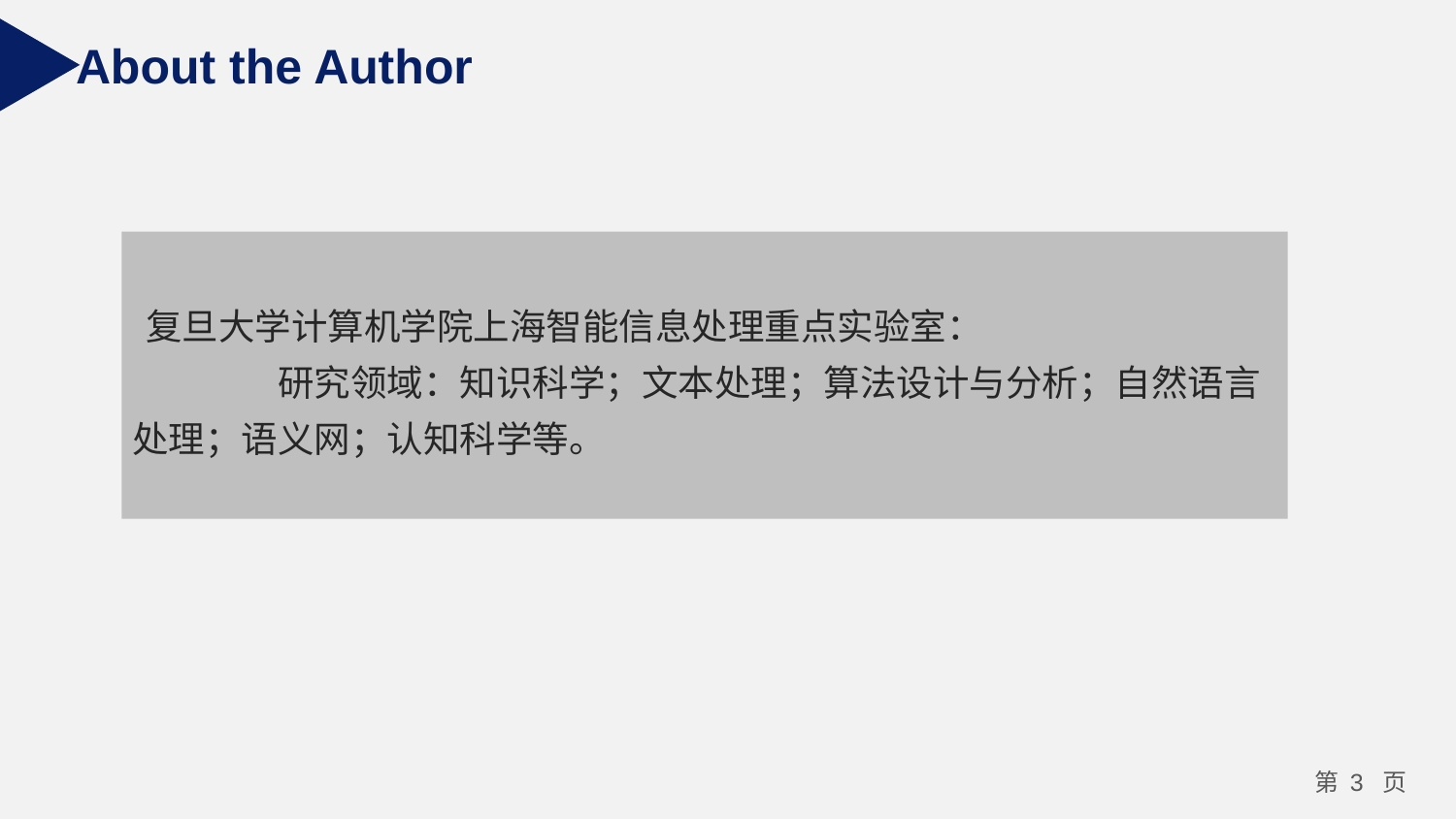

About the Author
 复旦大学计算机学院上海智能信息处理重点实验室：
	研究领域：知识科学；文本处理；算法设计与分析；自然语言处理；语义网；认知科学等。